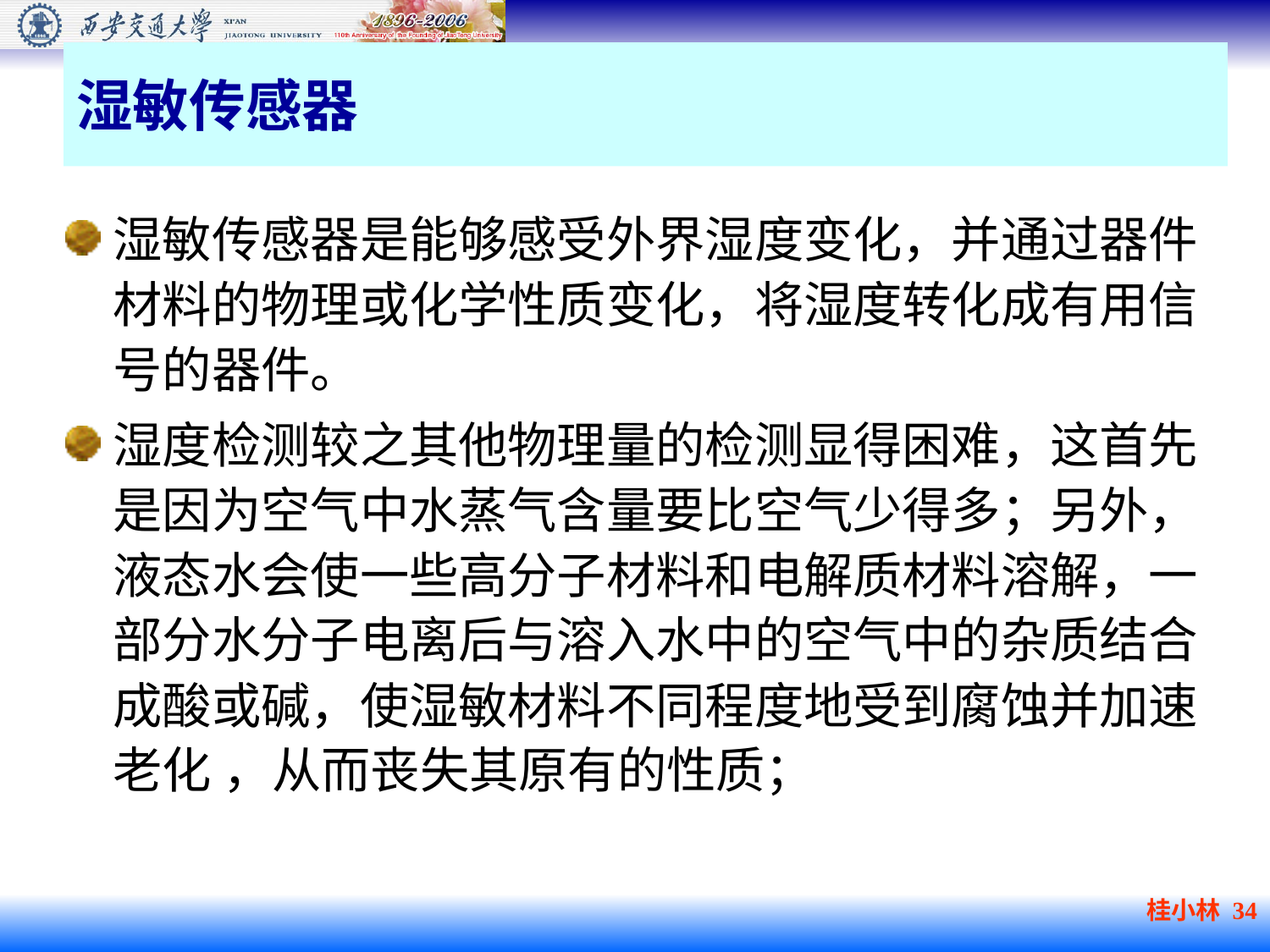

湿敏传感器
湿敏传感器是能够感受外界湿度变化，并通过器件材料的物理或化学性质变化，将湿度转化成有用信号的器件。
湿度检测较之其他物理量的检测显得困难，这首先是因为空气中水蒸气含量要比空气少得多；另外，液态水会使一些高分子材料和电解质材料溶解，一部分水分子电离后与溶入水中的空气中的杂质结合成酸或碱，使湿敏材料不同程度地受到腐蚀并加速老化 ，从而丧失其原有的性质；
桂小林 34